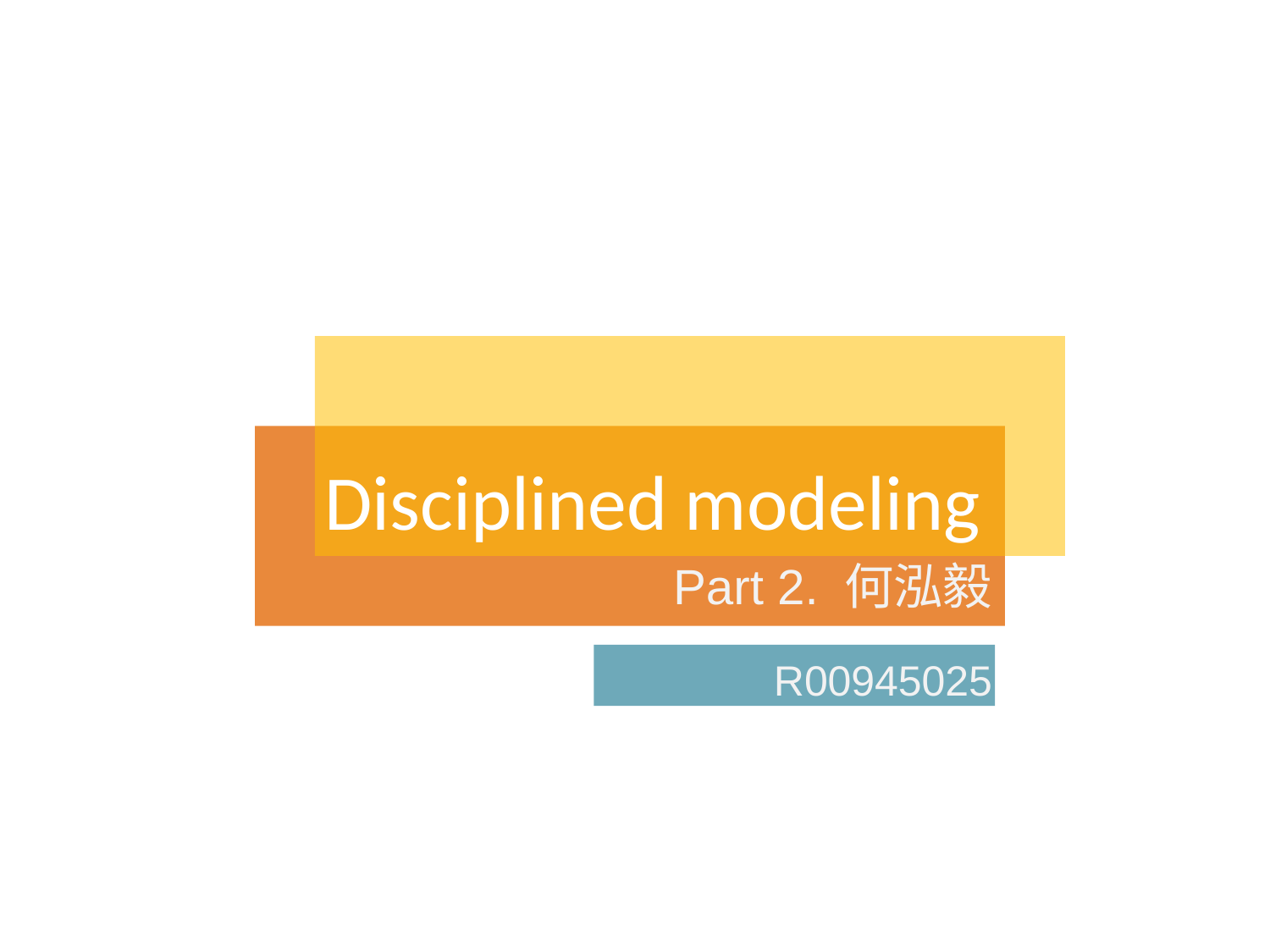

#

 Disciplined modeling
Part 2. 何泓毅

                       R00945025